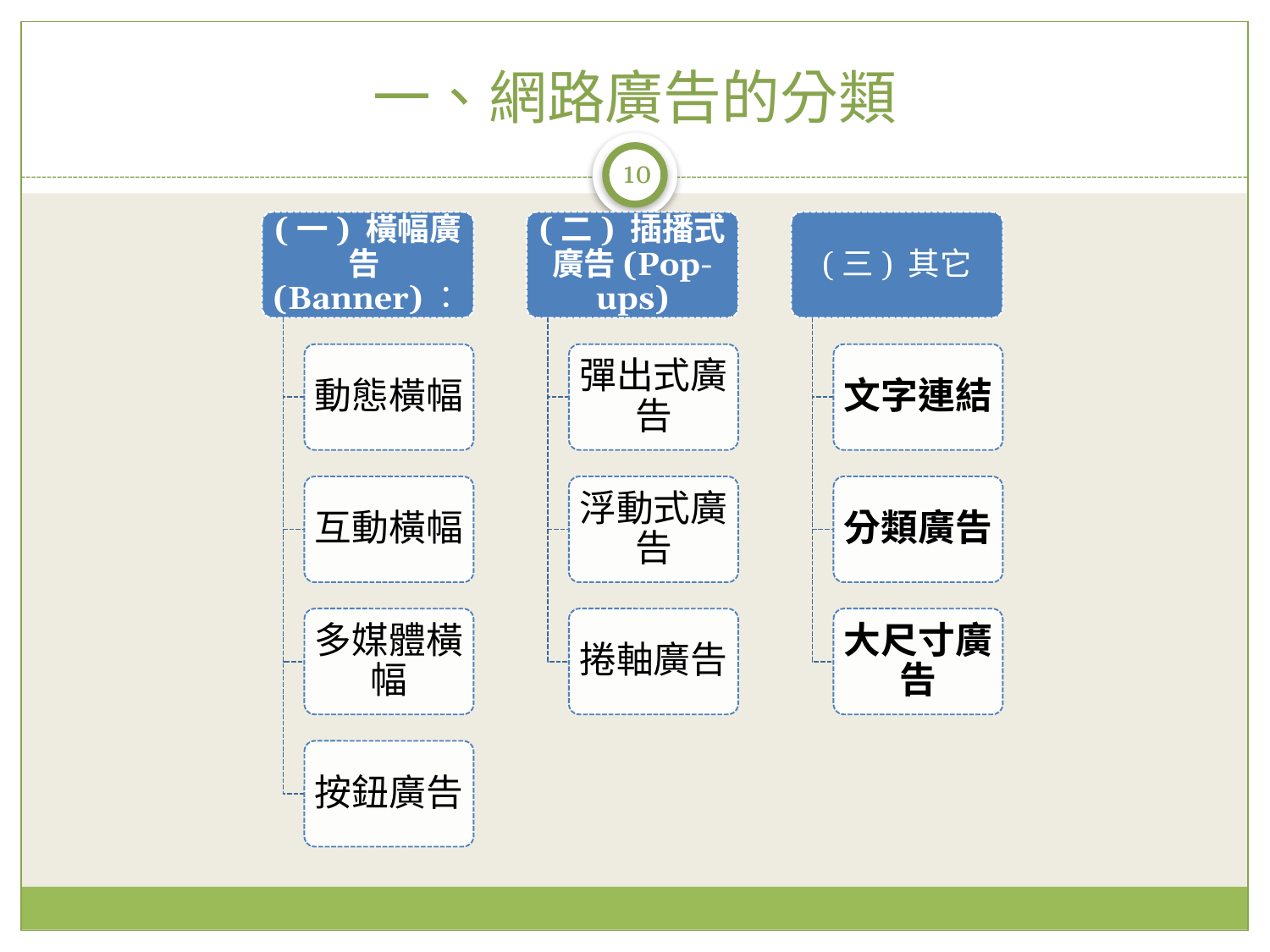

# 一、網路廣告的分類
10
(一) 橫幅廣告(Banner)：
動態橫幅
互動橫幅
多媒體橫幅
按鈕廣告
(二) 插播式廣告(Pop-ups)
彈出式廣告
浮動式廣告
捲軸廣告
(三) 其它
文字連結
分類廣告
大尺寸廣告